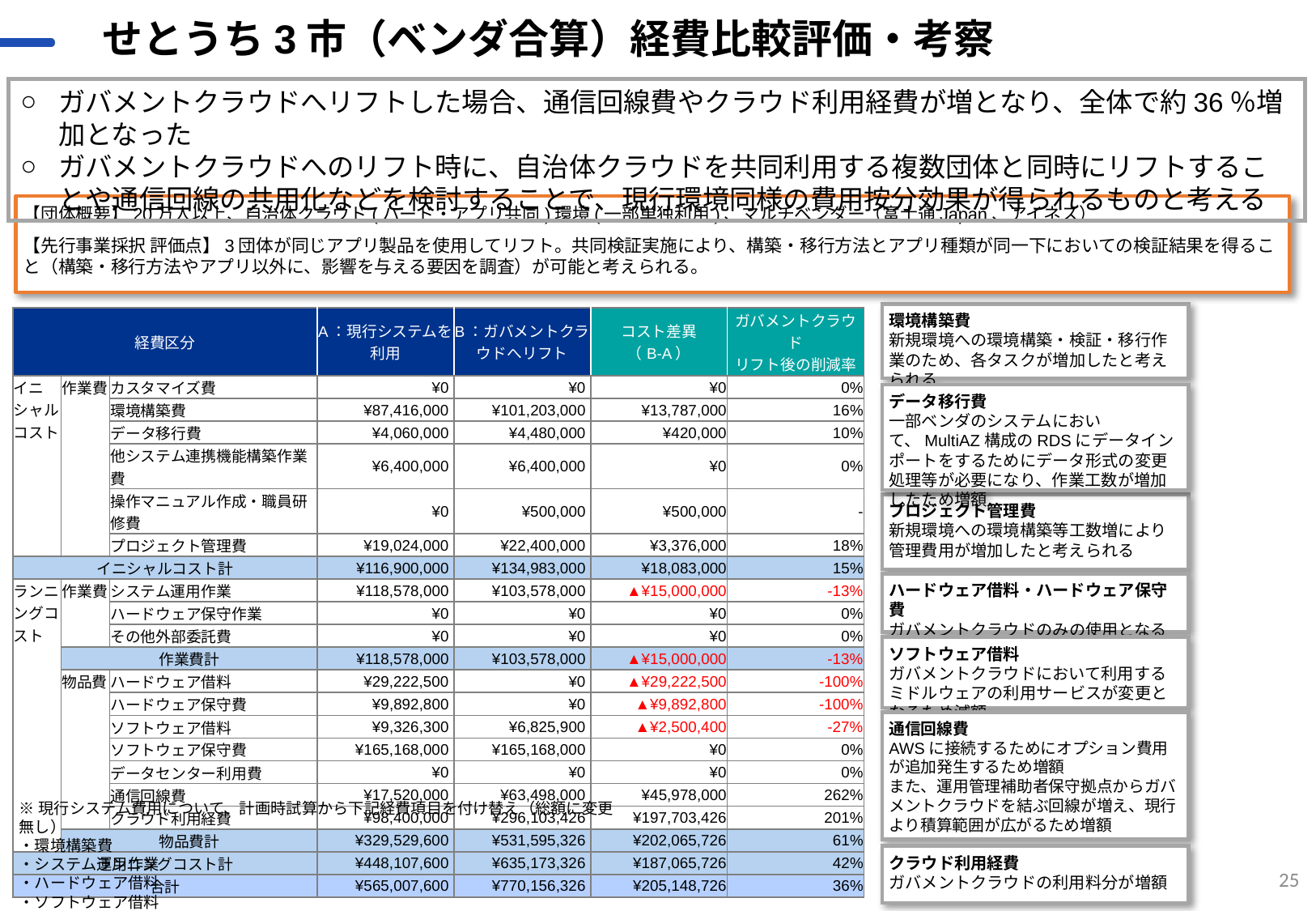

# せとうち3市（ベンダ合算）経費比較評価・考察
ガバメントクラウドへリフトした場合、通信回線費やクラウド利用経費が増となり、全体で約36％増加となった
ガバメントクラウドへのリフト時に、自治体クラウドを共同利用する複数団体と同時にリフトすることや通信回線の共用化などを検討することで、現行環境同様の費用按分効果が得られるものと考える
【団体概要】20万人以上、自治体クラウド(ハード・アプリ共同)環境(一部単独利用)、マルチベンダー（富士通Japan、アイネス）
【先行事業採択 評価点】3団体が同じアプリ製品を使用してリフト。共同検証実施により、構築・移行方法とアプリ種類が同一下においての検証結果を得ること（構築・移行方法やアプリ以外に、影響を与える要因を調査）が可能と考えられる。
環境構築費
新規環境への環境構築・検証・移行作業のため、各タスクが増加したと考えられる
| 経費区分 |  |  | A：現行システムを 利用 | B：ガバメントクラウドへリフト | コスト差異 （B-A） | ガバメントクラウド リフト後の削減率 |
| --- | --- | --- | --- | --- | --- | --- |
| イニシャルコスト | 作業費 | カスタマイズ費 | ¥0 | ¥0 | ¥0 | 0% |
|  |  | 環境構築費 | ¥87,416,000 | ¥101,203,000 | ¥13,787,000 | 16% |
|  |  | データ移行費 | ¥4,060,000 | ¥4,480,000 | ¥420,000 | 10% |
|  |  | 他システム連携機能構築作業費 | ¥6,400,000 | ¥6,400,000 | ¥0 | 0% |
|  |  | 操作マニュアル作成・職員研修費 | ¥0 | ¥500,000 | ¥500,000 | - |
|  |  | プロジェクト管理費 | ¥19,024,000 | ¥22,400,000 | ¥3,376,000 | 18% |
| イニシャルコスト計 |  |  | ¥116,900,000 | ¥134,983,000 | ¥18,083,000 | 15% |
| ランニングコスト | 作業費 | システム運用作業 | ¥118,578,000 | ¥103,578,000 | ▲¥15,000,000 | -13% |
|  |  | ハードウェア保守作業 | ¥0 | ¥0 | ¥0 | 0% |
|  |  | その他外部委託費 | ¥0 | ¥0 | ¥0 | 0% |
|  | 作業費計 |  | ¥118,578,000 | ¥103,578,000 | ▲¥15,000,000 | -13% |
|  | 物品費 | ハードウェア借料 | ¥29,222,500 | ¥0 | ▲¥29,222,500 | -100% |
|  |  | ハードウェア保守費 | ¥9,892,800 | ¥0 | ▲¥9,892,800 | -100% |
|  |  | ソフトウェア借料 | ¥9,326,300 | ¥6,825,900 | ▲¥2,500,400 | -27% |
|  |  | ソフトウェア保守費 | ¥165,168,000 | ¥165,168,000 | ¥0 | 0% |
|  |  | データセンター利用費 | ¥0 | ¥0 | ¥0 | 0% |
|  |  | 通信回線費 | ¥17,520,000 | ¥63,498,000 | ¥45,978,000 | 262% |
|  |  | クラウド利用経費 | ¥98,400,000 | ¥296,103,426 | ¥197,703,426 | 201% |
|  | 物品費計 |  | ¥329,529,600 | ¥531,595,326 | ¥202,065,726 | 61% |
| ランニングコスト計 |  |  | ¥448,107,600 | ¥635,173,326 | ¥187,065,726 | 42% |
| 合計 |  |  | ¥565,007,600 | ¥770,156,326 | ¥205,148,726 | 36% |
データ移行費
一部ベンダのシステムにおいて、MultiAZ構成のRDSにデータインポートをするためにデータ形式の変更処理等が必要になり、作業工数が増加したため増額
プロジェクト管理費
新規環境への環境構築等工数増により管理費用が増加したと考えられる
ハードウェア借料・ハードウェア保守費
ガバメントクラウドのみの使用となるため減額
ソフトウェア借料
ガバメントクラウドにおいて利用するミドルウェアの利用サービスが変更となるため減額
通信回線費
AWSに接続するためにオプション費用が追加発生するため増額
また、運用管理補助者保守拠点からガバメントクラウドを結ぶ回線が増え、現行より積算範囲が広がるため増額
※現行システム費用について、計画時試算から下記経費項目を付け替え（総額に変更無し）
・環境構築費
・システム運用作業
・ハードウェア借料
・ソフトウェア借料
クラウド利用経費
ガバメントクラウドの利用料分が増額
25